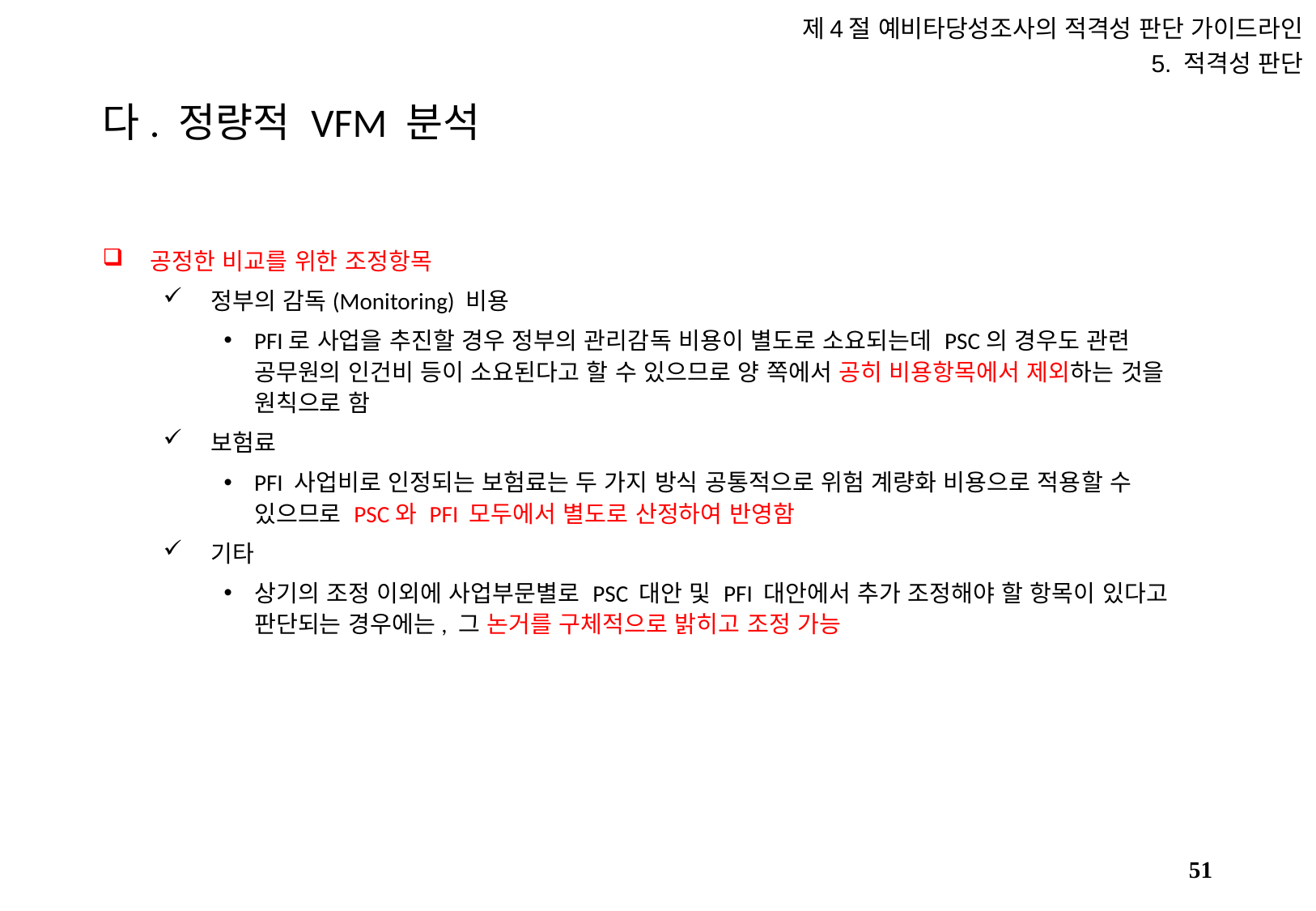

제4절 예비타당성조사의 적격성 판단 가이드라인
5. 적격성 판단
# 다. 정량적 VFM 분석
공정한 비교를 위한 조정항목
정부의 감독(Monitoring) 비용
PFI로 사업을 추진할 경우 정부의 관리감독 비용이 별도로 소요되는데 PSC의 경우도 관련 공무원의 인건비 등이 소요된다고 할 수 있으므로 양 쪽에서 공히 비용항목에서 제외하는 것을 원칙으로 함
보험료
PFI 사업비로 인정되는 보험료는 두 가지 방식 공통적으로 위험 계량화 비용으로 적용할 수 있으므로 PSC와 PFI 모두에서 별도로 산정하여 반영함
기타
상기의 조정 이외에 사업부문별로 PSC 대안 및 PFI 대안에서 추가 조정해야 할 항목이 있다고 판단되는 경우에는, 그 논거를 구체적으로 밝히고 조정 가능
51